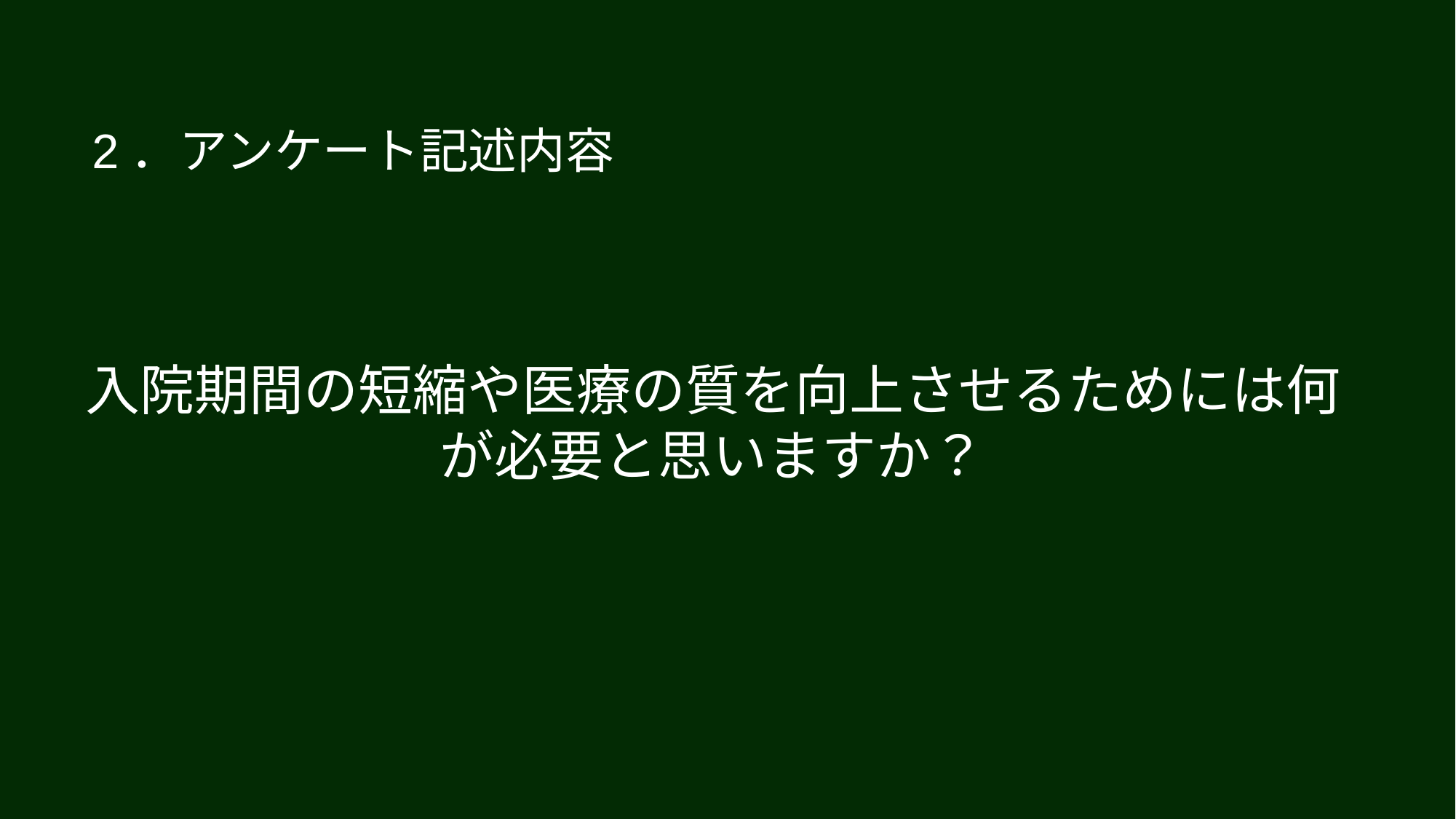

2．アンケート記述内容
入院期間の短縮や医療の質を向上させるためには何が必要と思いますか？